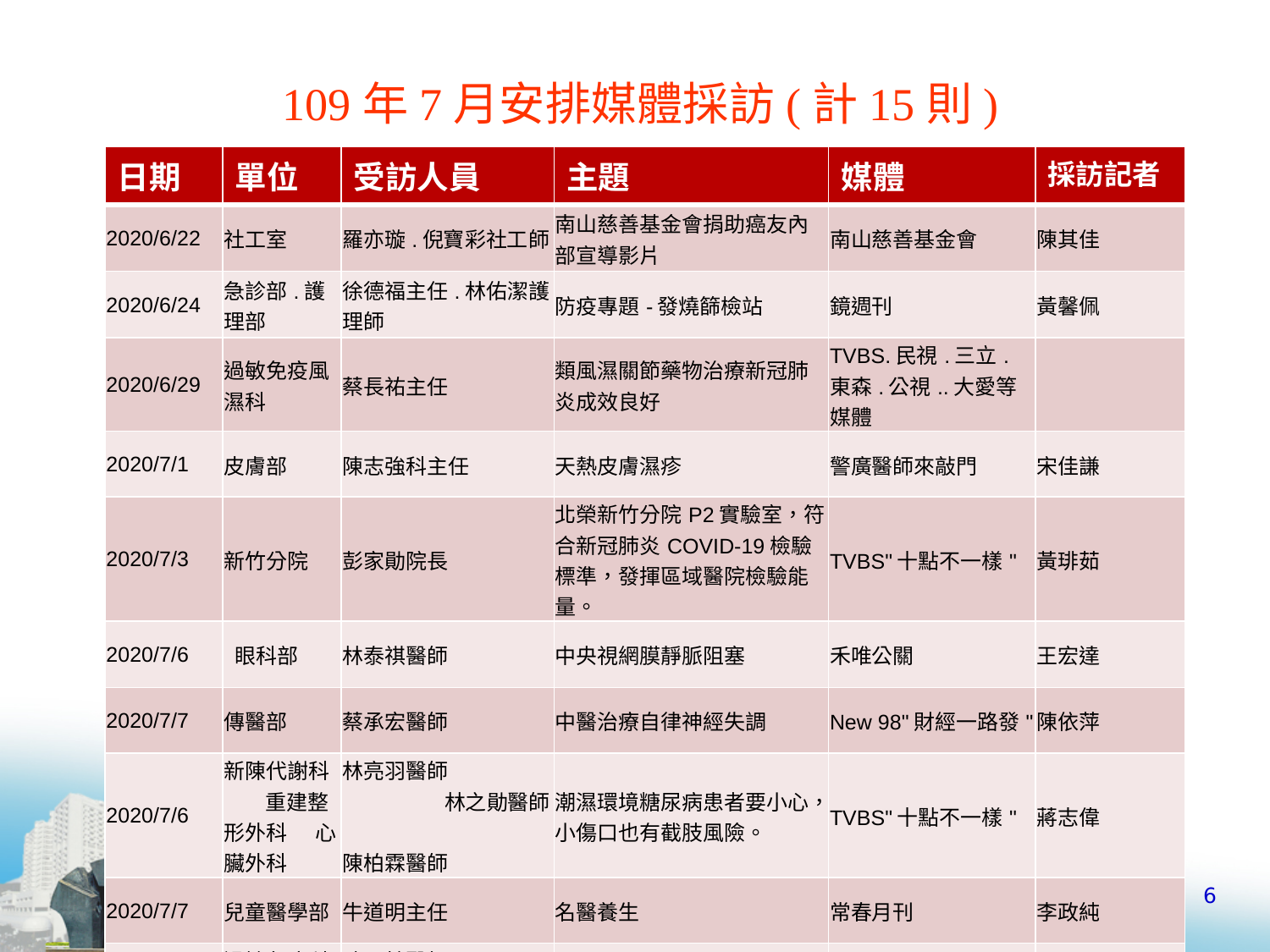

# 109年7月安排媒體採訪(計15則)
| 日期 | 單位 | 受訪人員 | 主題 | 媒體 | 採訪記者 |
| --- | --- | --- | --- | --- | --- |
| 2020/6/22 | 社工室 | 羅亦璇.倪寶彩社工師 | 南山慈善基金會捐助癌友內部宣導影片 | 南山慈善基金會 | 陳其佳 |
| 2020/6/24 | 急診部.護理部 | 徐德福主任.林佑潔護理師 | 防疫專題-發燒篩檢站 | 鏡週刊 | 黃馨佩 |
| 2020/6/29 | 過敏免疫風濕科 | 蔡長祐主任 | 類風濕關節藥物治療新冠肺炎成效良好 | TVBS.民視.三立.東森.公視..大愛等媒體 |  |
| 2020/7/1 | 皮膚部 | 陳志強科主任 | 天熱皮膚濕疹 | 警廣醫師來敲門 | 宋佳謙 |
| 2020/7/3 | 新竹分院 | 彭家勛院長 | 北榮新竹分院P2實驗室，符合新冠肺炎COVID-19檢驗標準，發揮區域醫院檢驗能量。 | TVBS"十點不一樣" | 黃琲茹 |
| 2020/7/6 | 眼科部 | 林泰祺醫師 | 中央視網膜靜脈阻塞 | 禾唯公關 | 王宏達 |
| 2020/7/7 | 傳醫部 | 蔡承宏醫師 | 中醫治療自律神經失調 | New 98"財經一路發" | 陳依萍 |
| 2020/7/6 | 新陳代謝科 重建整形外科 心臟外科 | 林亮羽醫師 林之勛醫師 陳柏霖醫師 | 潮濕環境糖尿病患者要小心，小傷口也有截肢風險。 | TVBS"十點不一樣" | 蔣志偉 |
| 2020/7/7 | 兒童醫學部 | 牛道明主任 | 名醫養生 | 常春月刊 | 李政純 |
| 2020/7/8 | 過敏免疫科 胃腸科 | 陳明翰醫師 李癸汌醫師 李偉強主任 | 食物過敏 | TVBS"十點不一樣" | 蔣志偉 |
6